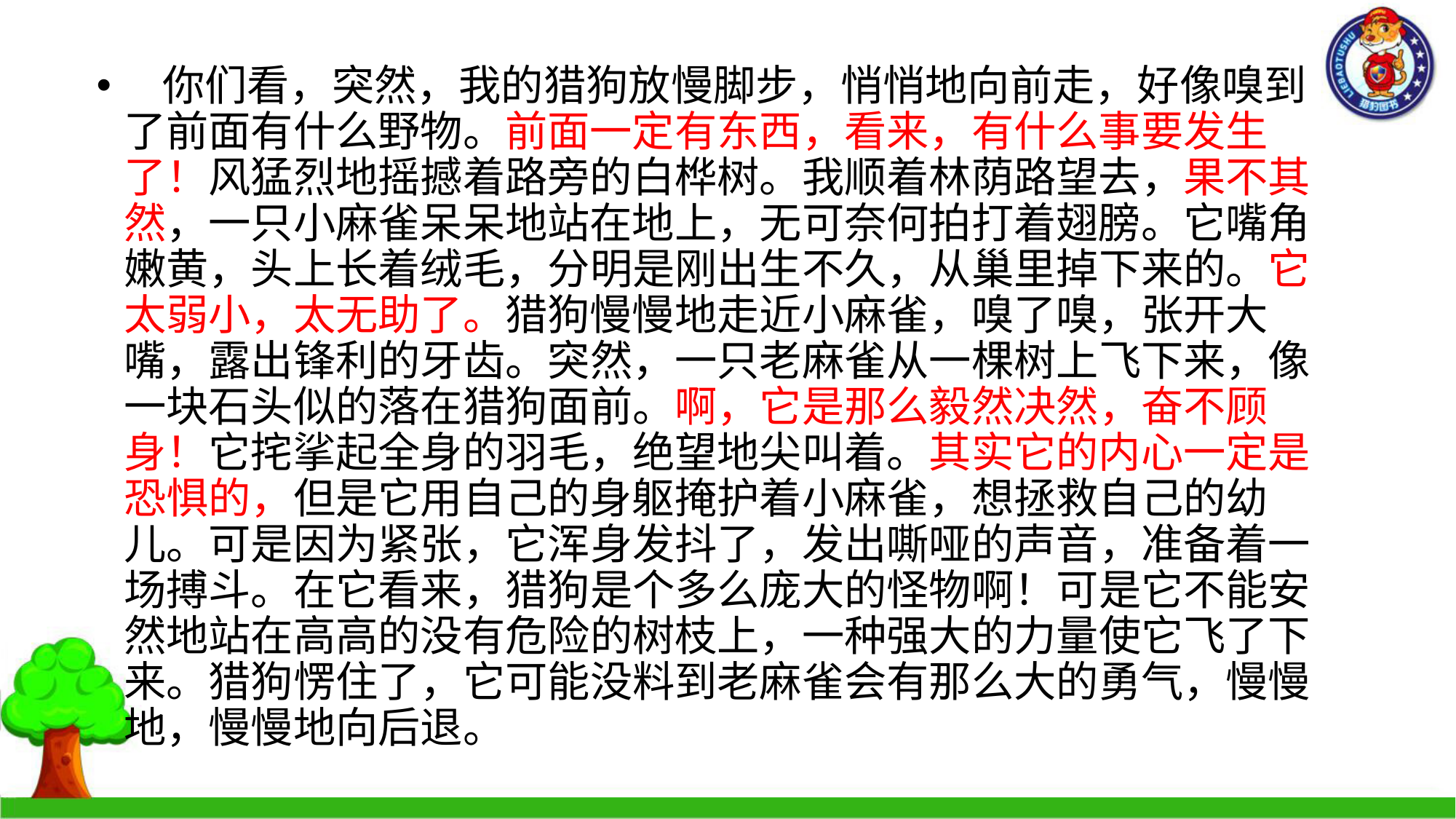

#
   你们看，突然，我的猎狗放慢脚步，悄悄地向前走，好像嗅到了前面有什么野物。前面一定有东西，看来，有什么事要发生了！风猛烈地摇撼着路旁的白桦树。我顺着林荫路望去，果不其然，一只小麻雀呆呆地站在地上，无可奈何拍打着翅膀。它嘴角嫩黄，头上长着绒毛，分明是刚出生不久，从巢里掉下来的。它太弱小，太无助了。猎狗慢慢地走近小麻雀，嗅了嗅，张开大嘴，露出锋利的牙齿。突然，一只老麻雀从一棵树上飞下来，像一块石头似的落在猎狗面前。啊，它是那么毅然决然，奋不顾身！它挓挲起全身的羽毛，绝望地尖叫着。其实它的内心一定是恐惧的，但是它用自己的身躯掩护着小麻雀，想拯救自己的幼儿。可是因为紧张，它浑身发抖了，发出嘶哑的声音，准备着一场搏斗。在它看来，猎狗是个多么庞大的怪物啊！可是它不能安然地站在高高的没有危险的树枝上，一种强大的力量使它飞了下来。猎狗愣住了，它可能没料到老麻雀会有那么大的勇气，慢慢地，慢慢地向后退。